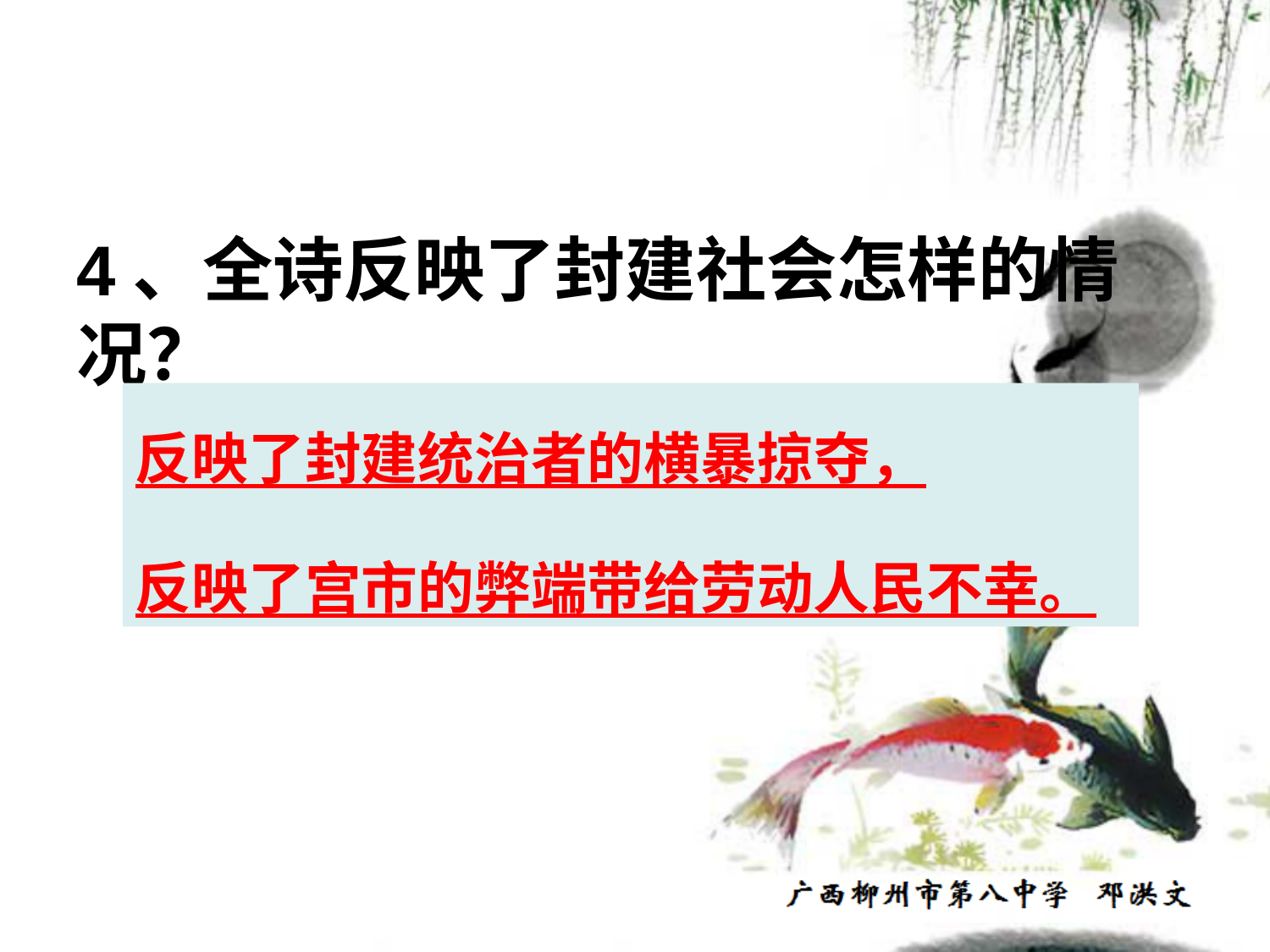

4、全诗反映了封建社会怎样的情况？
反映了封建统治者的横暴掠夺，
反映了宫市的弊端带给劳动人民不幸。